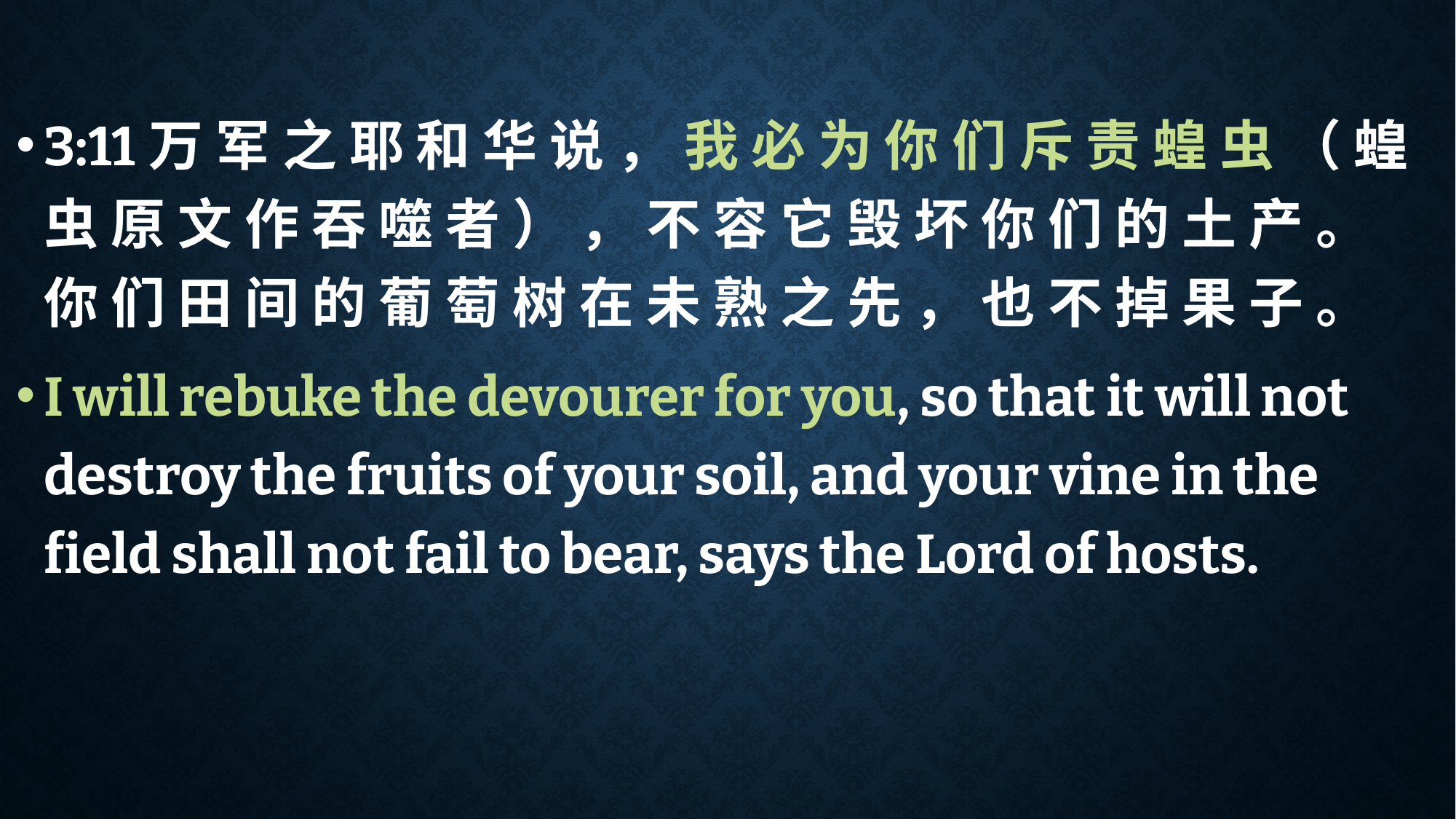

3:11万 军 之 耶 和 华 说 ， 我 必 为 你 们 斥 责 蝗 虫 （ 蝗 虫 原 文 作 吞 噬 者 ） ， 不 容 它 毁 坏 你 们 的 土 产 。 你 们 田 间 的 葡 萄 树 在 未 熟 之 先 ， 也 不 掉 果 子 。
I will rebuke the devourer for you, so that it will not destroy the fruits of your soil, and your vine in the field shall not fail to bear, says the Lord of hosts.